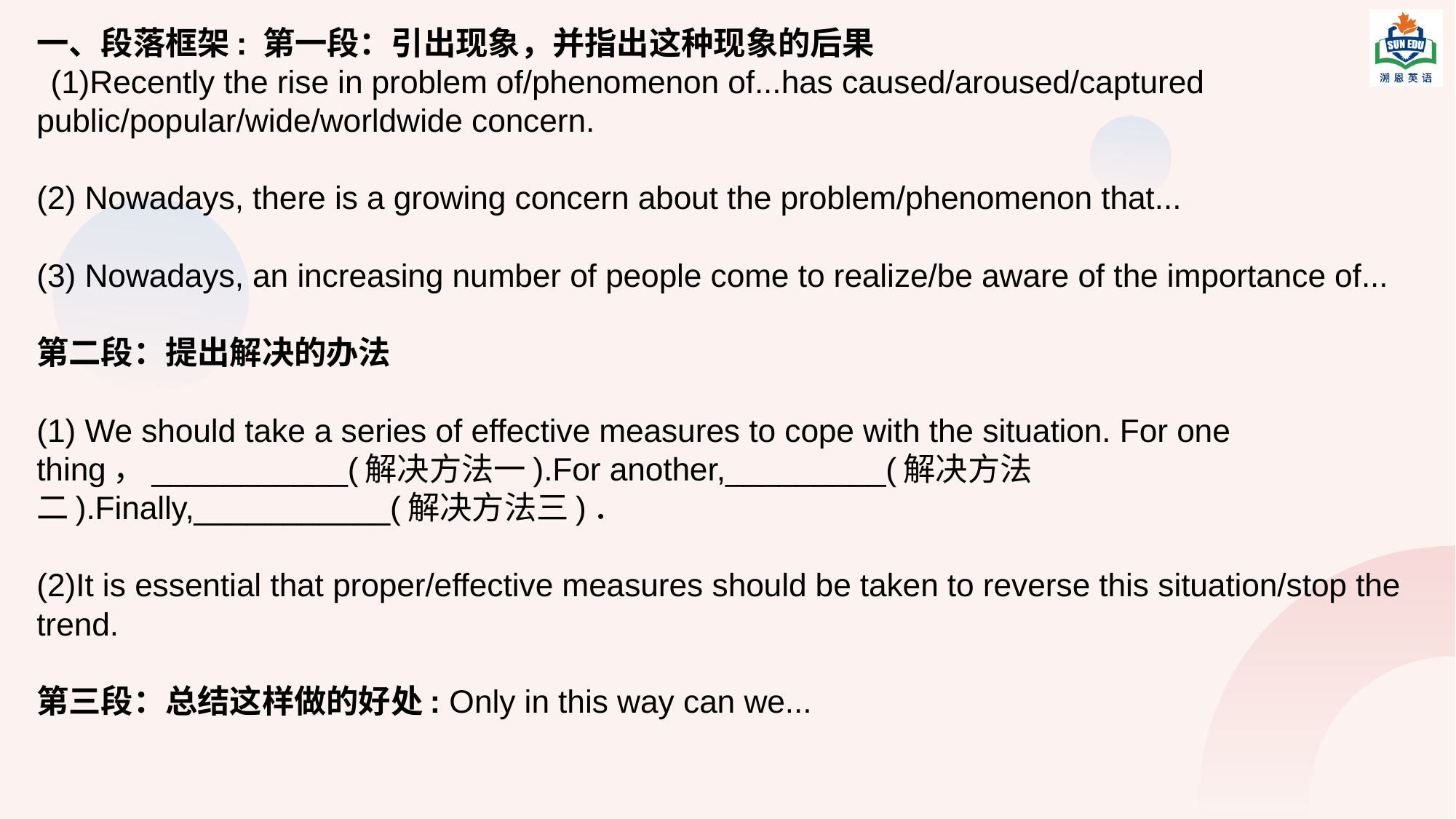

一、段落框架: 第一段：引出现象，并指出这种现象的后果
 (1)Recently the rise in problem of/phenomenon of...has caused/aroused/captured public/popular/wide/worldwide concern.
(2) Nowadays, there is a growing concern about the problem/phenomenon that...
(3) Nowadays, an increasing number of people come to realize/be aware of the importance of...
第二段：提出解决的办法
(1) We should take a series of effective measures to cope with the situation. For one thing，___________(解决方法一).For another,_________(解决方法二).Finally,___________(解决方法三)．
(2)It is essential that proper/effective measures should be taken to reverse this situation/stop the trend.
第三段：总结这样做的好处: Only in this way can we...